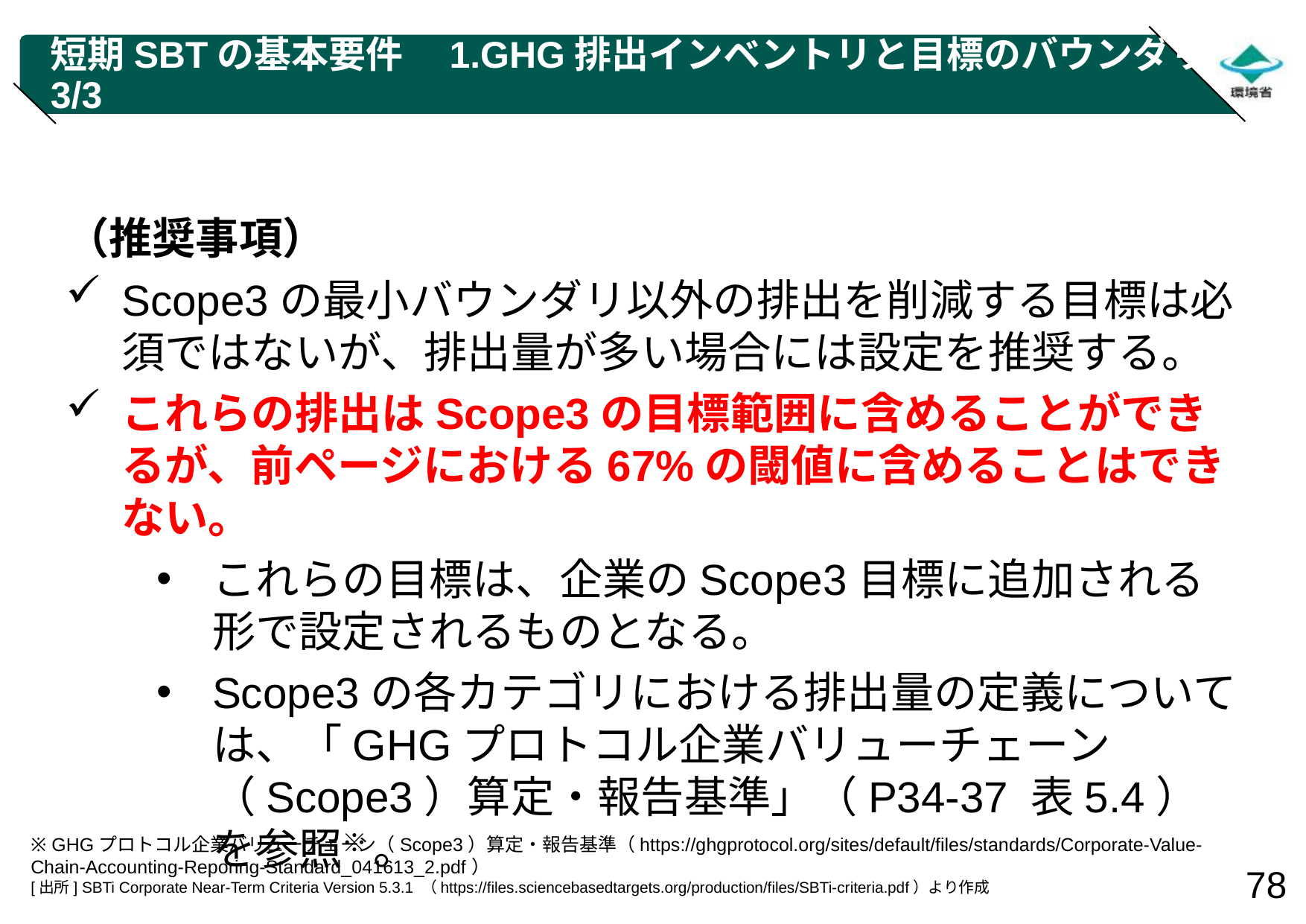

# 短期SBTの基本要件　1.GHG排出インベントリと目標のバウンダリ 3/3
（推奨事項）
Scope3の最小バウンダリ以外の排出を削減する目標は必須ではないが、排出量が多い場合には設定を推奨する。
これらの排出はScope3の目標範囲に含めることができるが、前ページにおける67%の閾値に含めることはできない。
これらの目標は、企業のScope3目標に追加される形で設定されるものとなる。
Scope3の各カテゴリにおける排出量の定義については、「GHGプロトコル企業バリューチェーン（Scope3）算定・報告基準」（P34-37 表5.4）を参照※ 。
※ GHGプロトコル企業バリューチェーン（Scope3）算定・報告基準（https://ghgprotocol.org/sites/default/files/standards/Corporate-Value-Chain-Accounting-Reporing-Standard_041613_2.pdf）
[出所] SBTi Corporate Near-Term Criteria Version 5.3.1 （https://files.sciencebasedtargets.org/production/files/SBTi-criteria.pdf）より作成